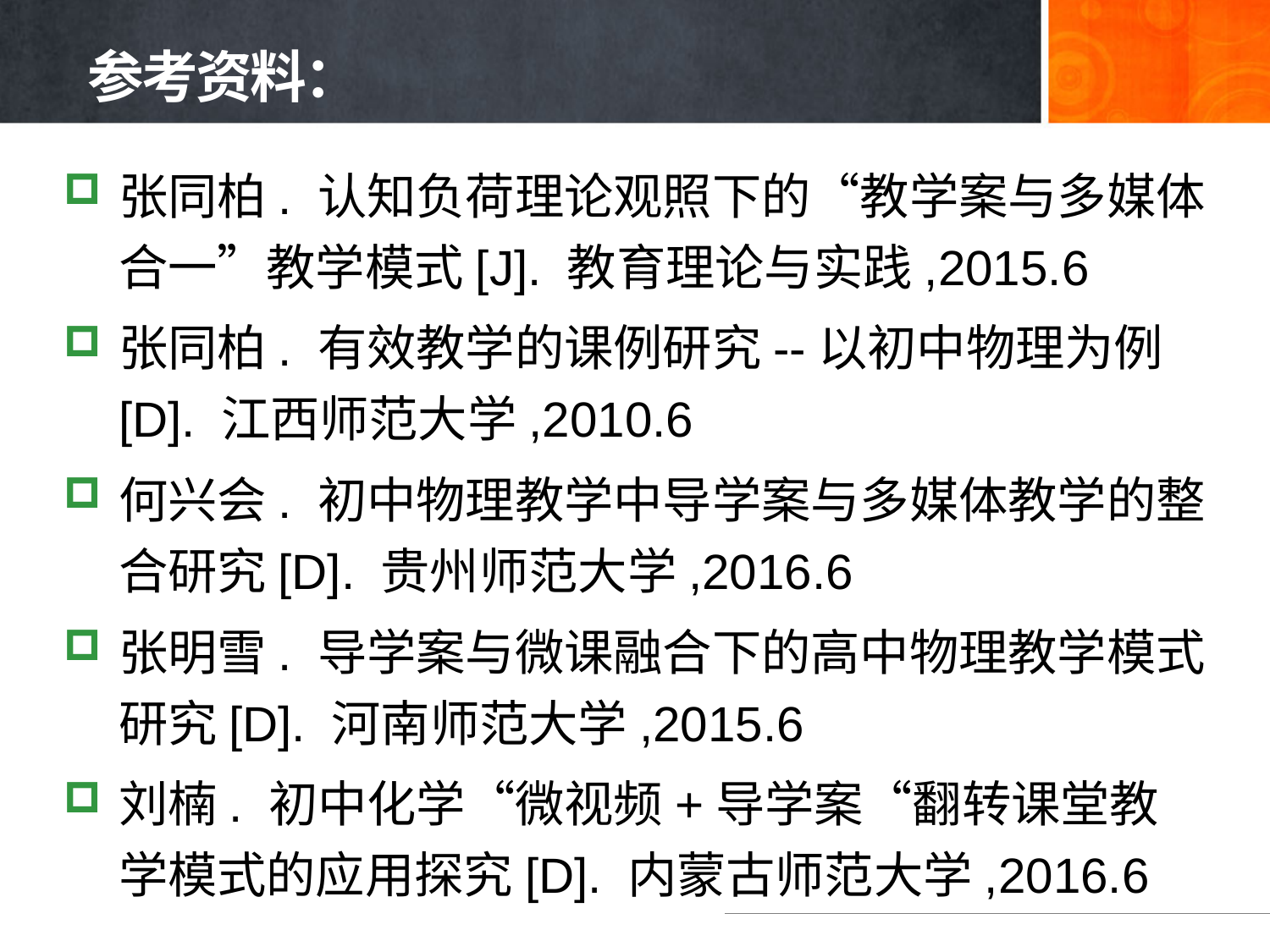

# 参考资料：
张同柏. 认知负荷理论观照下的“教学案与多媒体合一”教学模式[J]. 教育理论与实践,2015.6
张同柏. 有效教学的课例研究--以初中物理为例[D]. 江西师范大学,2010.6
何兴会. 初中物理教学中导学案与多媒体教学的整合研究[D]. 贵州师范大学,2016.6
张明雪. 导学案与微课融合下的高中物理教学模式研究[D]. 河南师范大学,2015.6
刘楠. 初中化学“微视频+导学案“翻转课堂教学模式的应用探究[D]. 内蒙古师范大学,2016.6